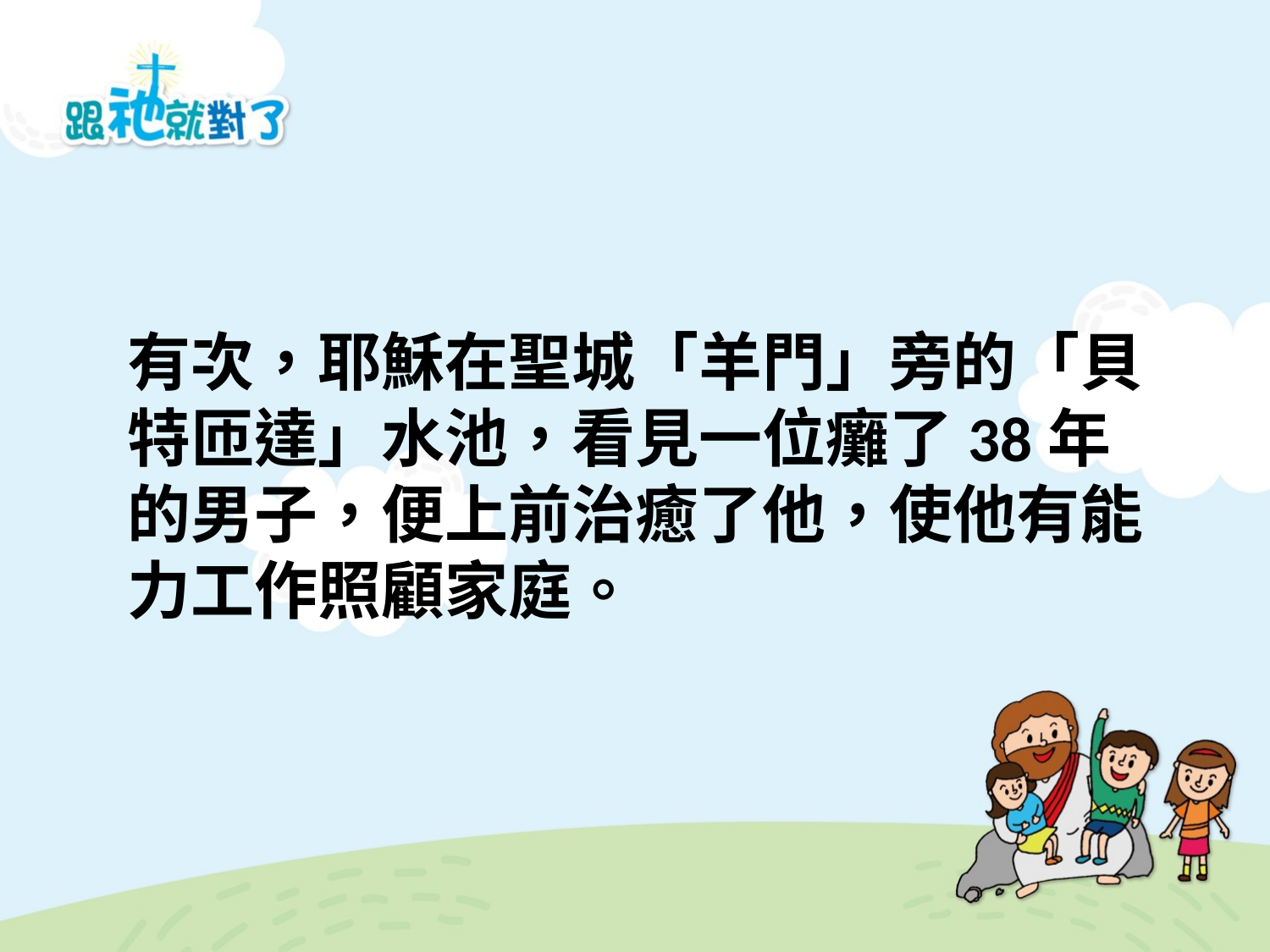

有次，耶穌在聖城「羊門」旁的「貝特匝達」水池，看見一位癱了38年的男子，便上前治癒了他，使他有能力工作照顧家庭。